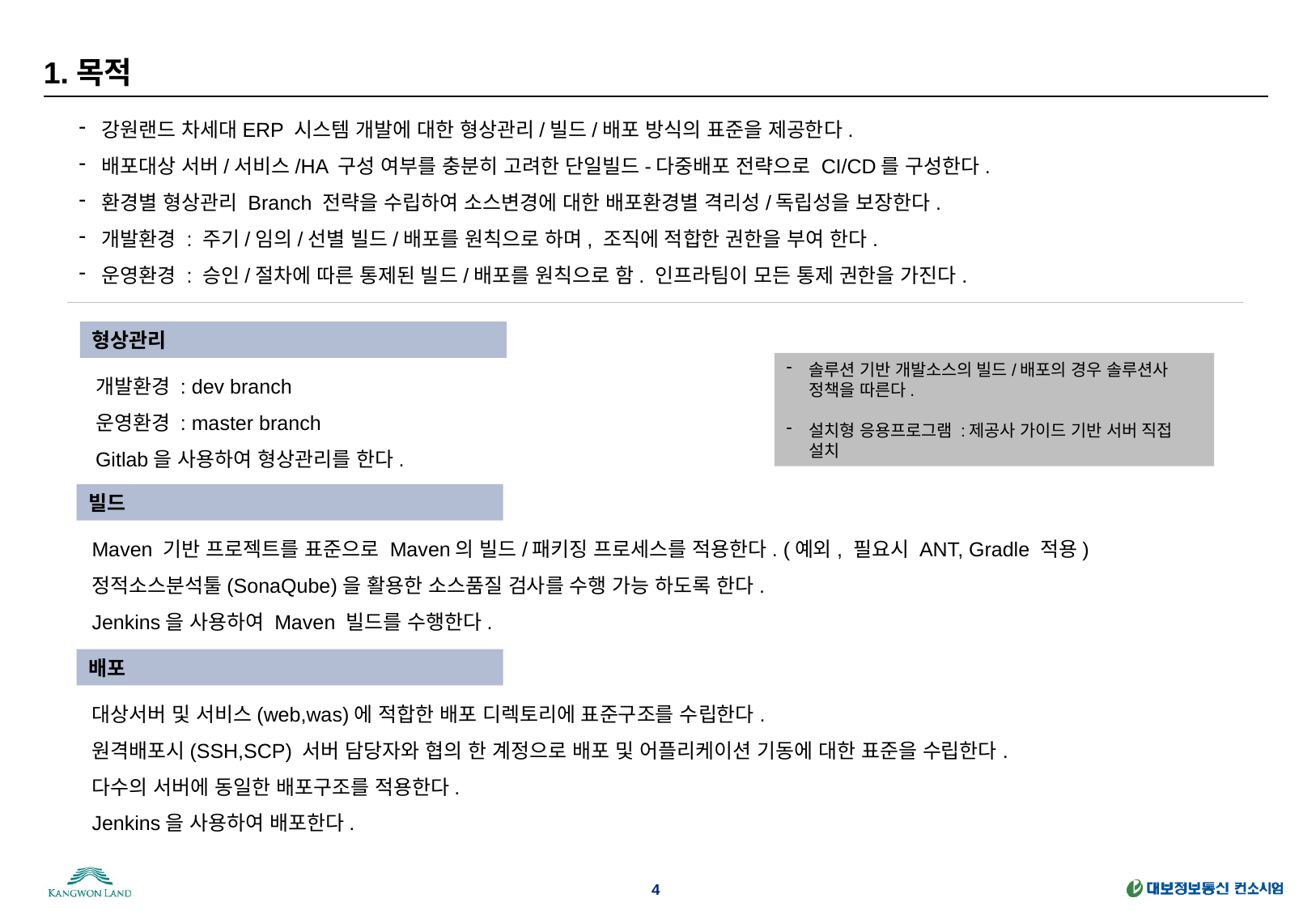

# 1.목적
강원랜드 차세대ERP 시스템 개발에 대한 형상관리/빌드/배포 방식의 표준을 제공한다.
배포대상 서버/서비스/HA 구성 여부를 충분히 고려한 단일빌드-다중배포 전략으로 CI/CD를 구성한다.
환경별 형상관리 Branch 전략을 수립하여 소스변경에 대한 배포환경별 격리성/독립성을 보장한다.
개발환경 : 주기/임의/선별 빌드/배포를 원칙으로 하며, 조직에 적합한 권한을 부여 한다.
운영환경 : 승인/절차에 따른 통제된 빌드/배포를 원칙으로 함. 인프라팀이 모든 통제 권한을 가진다.
형상관리
솔루션 기반 개발소스의 빌드/배포의 경우 솔루션사 정책을 따른다.

설치형 응용프로그램 :제공사 가이드 기반 서버 직접 설치
개발환경 : dev branch
운영환경 : master branch
Gitlab을 사용하여 형상관리를 한다.
빌드
Maven 기반 프로젝트를 표준으로 Maven의 빌드/패키징 프로세스를 적용한다. (예외, 필요시 ANT, Gradle 적용)
정적소스분석툴(SonaQube)을 활용한 소스품질 검사를 수행 가능 하도록 한다.
Jenkins을 사용하여 Maven 빌드를 수행한다.
배포
대상서버 및 서비스(web,was)에 적합한 배포 디렉토리에 표준구조를 수립한다.
원격배포시(SSH,SCP) 서버 담당자와 협의 한 계정으로 배포 및 어플리케이션 기동에 대한 표준을 수립한다.
다수의 서버에 동일한 배포구조를 적용한다.
Jenkins을 사용하여 배포한다.
4